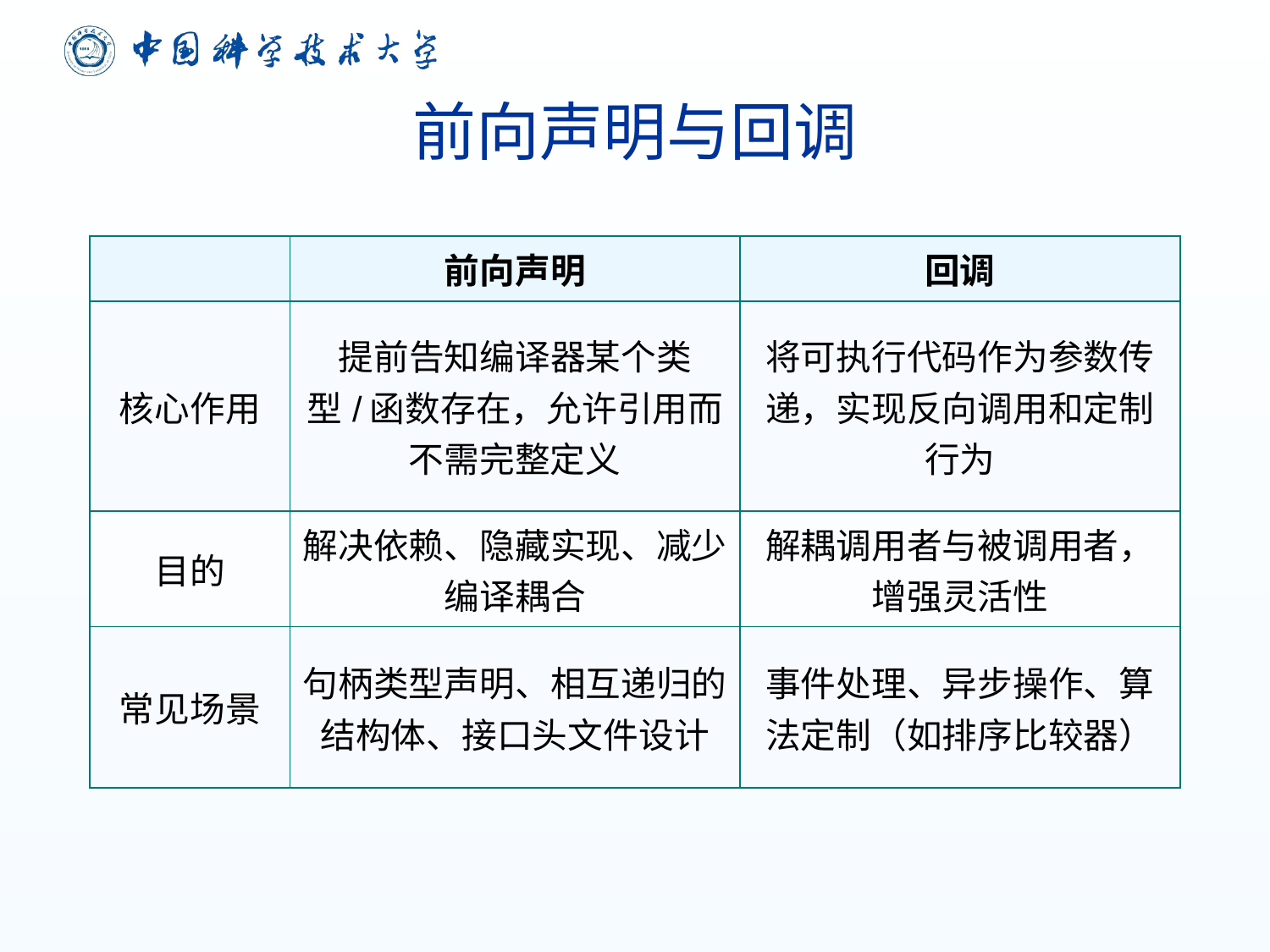

# 前向声明与回调
|  | 前向声明 | 回调 |
| --- | --- | --- |
| 核心作用 | 提前告知编译器某个类型/函数存在，允许引用而不需完整定义 | 将可执行代码作为参数传递，实现反向调用和定制行为 |
| 目的 | 解决依赖、隐藏实现、减少编译耦合 | 解耦调用者与被调用者，增强灵活性 |
| 常见场景 | 句柄类型声明、相互递归的结构体、接口头文件设计 | 事件处理、异步操作、算法定制（如排序比较器） |